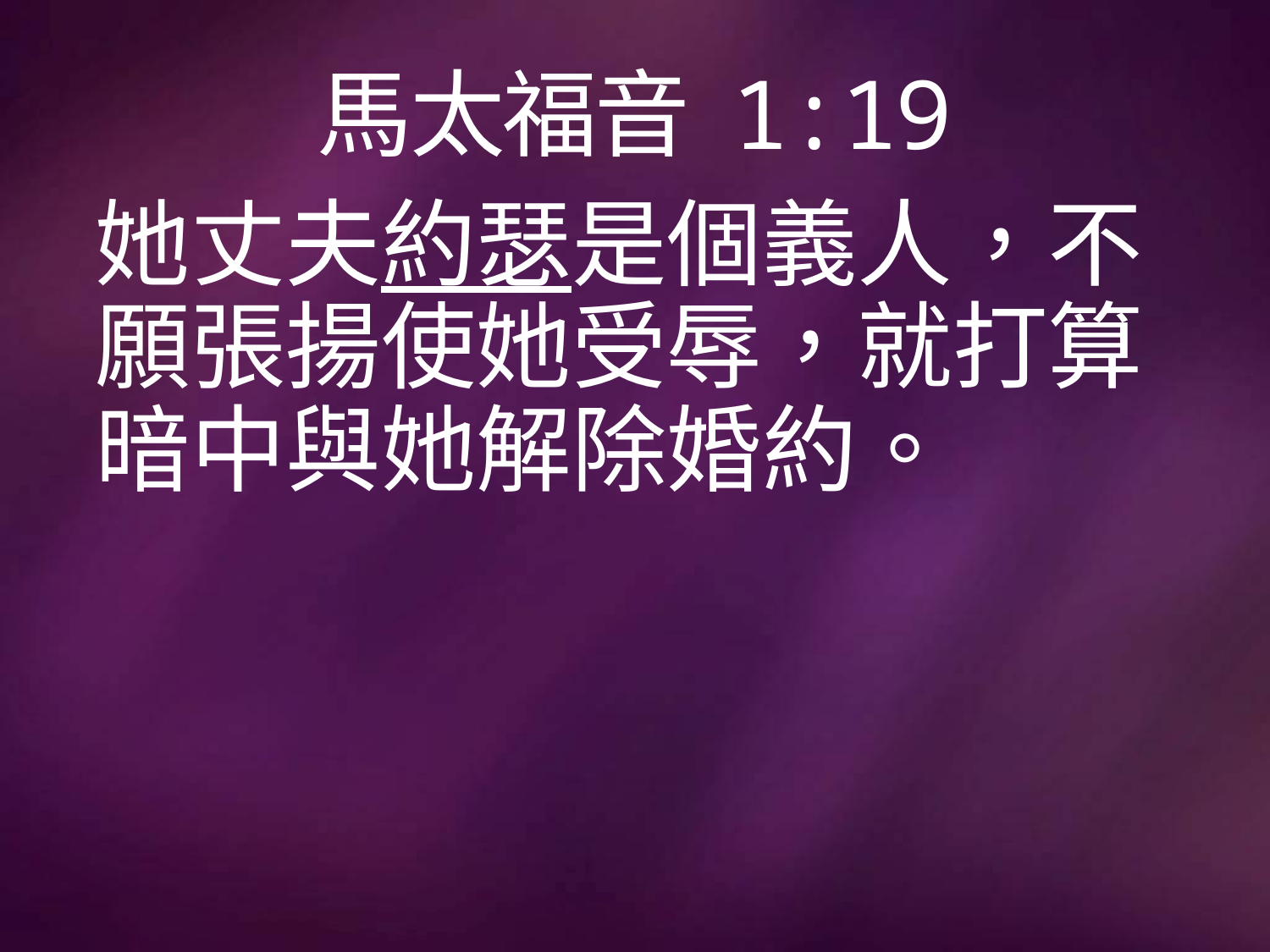

# 馬太福音 1:19
她丈夫約瑟是個義人，不願張揚使她受辱，就打算暗中與她解除婚約。